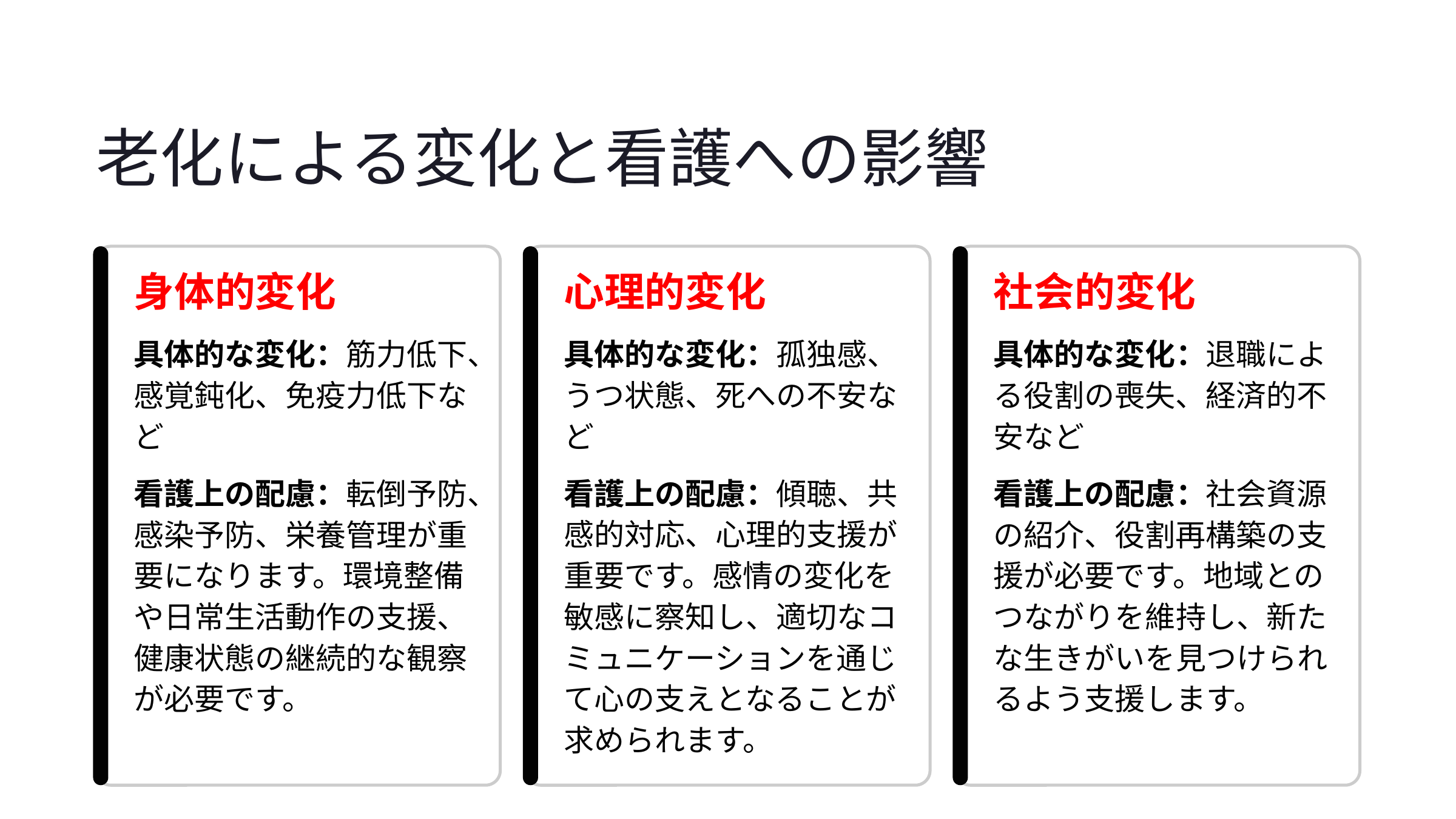

老化による変化と看護への影響

身体的変化
心理的変化
社会的変化
具体的な変化：筋力低下、感覚鈍化、免疫力低下など
具体的な変化：孤独感、うつ状態、死への不安など
具体的な変化：退職による役割の喪失、経済的不安など
看護上の配慮：転倒予防、感染予防、栄養管理が重要になります。環境整備や日常生活動作の支援、健康状態の継続的な観察が必要です。
看護上の配慮：傾聴、共感的対応、心理的支援が重要です。感情の変化を敏感に察知し、適切なコミュニケーションを通じて心の支えとなることが求められます。
看護上の配慮：社会資源の紹介、役割再構築の支援が必要です。地域とのつながりを維持し、新たな生きがいを見つけられるよう支援します。